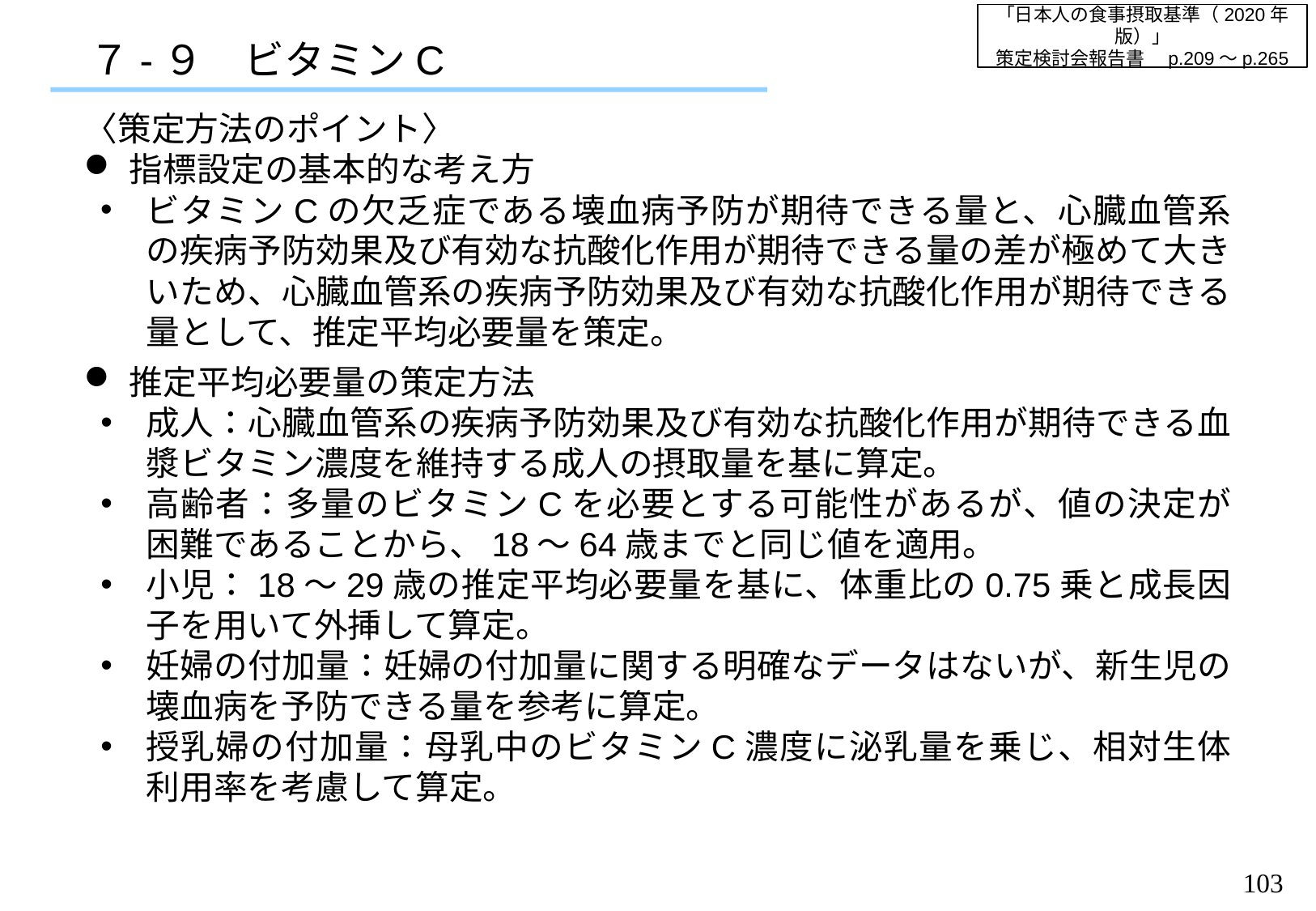

「日本人の食事摂取基準（2020年版）」
策定検討会報告書　p.209～p.265
７-９　ビタミンC

〈策定方法のポイント〉
指標設定の基本的な考え方
ビタミンCの欠乏症である壊血病予防が期待できる量と、心臓血管系の疾病予防効果及び有効な抗酸化作用が期待できる量の差が極めて大きいため、心臓血管系の疾病予防効果及び有効な抗酸化作用が期待できる量として、推定平均必要量を策定。
推定平均必要量の策定方法
成人：心臓血管系の疾病予防効果及び有効な抗酸化作用が期待できる血漿ビタミン濃度を維持する成人の摂取量を基に算定。
高齢者：多量のビタミンCを必要とする可能性があるが、値の決定が困難であることから、18～64歳までと同じ値を適用。
小児：18～29歳の推定平均必要量を基に、体重比の0.75乗と成長因子を用いて外挿して算定。
妊婦の付加量：妊婦の付加量に関する明確なデータはないが、新生児の壊血病を予防できる量を参考に算定。
授乳婦の付加量：母乳中のビタミンC濃度に泌乳量を乗じ、相対生体利用率を考慮して算定。
103